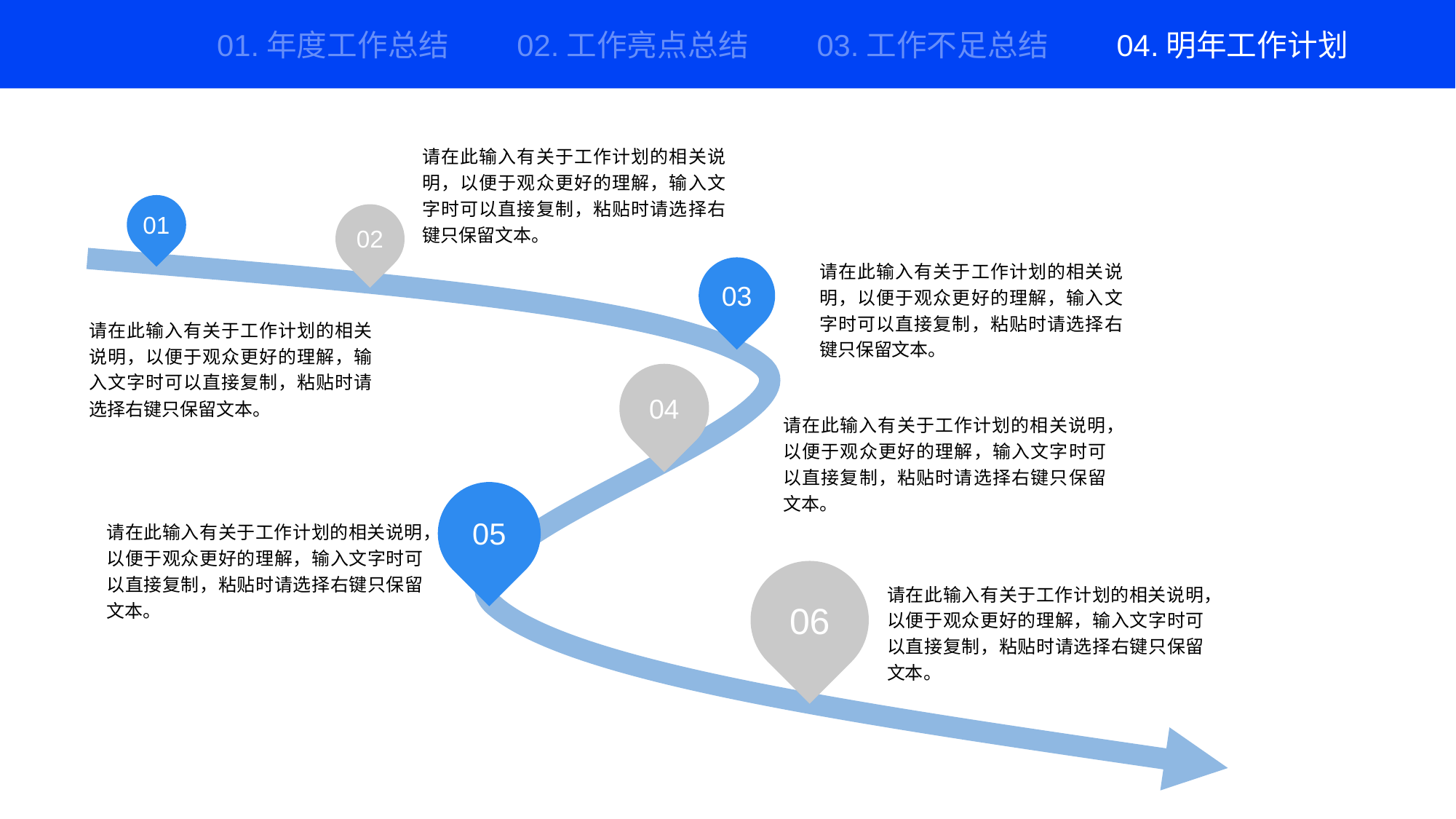

请在此输入有关于工作计划的相关说明，以便于观众更好的理解，输入文字时可以直接复制，粘贴时请选择右键只保留文本。

01
02
请在此输入有关于工作计划的相关说明，以便于观众更好的理解，输入文字时可以直接复制，粘贴时请选择右键只保留文本。

03
请在此输入有关于工作计划的相关说明，以便于观众更好的理解，输入文字时可以直接复制，粘贴时请选择右键只保留文本。

04
请在此输入有关于工作计划的相关说明，以便于观众更好的理解，输入文字时可以直接复制，粘贴时请选择右键只保留文本。

05
请在此输入有关于工作计划的相关说明，以便于观众更好的理解，输入文字时可以直接复制，粘贴时请选择右键只保留文本。

请在此输入有关于工作计划的相关说明，以便于观众更好的理解，输入文字时可以直接复制，粘贴时请选择右键只保留文本。
06